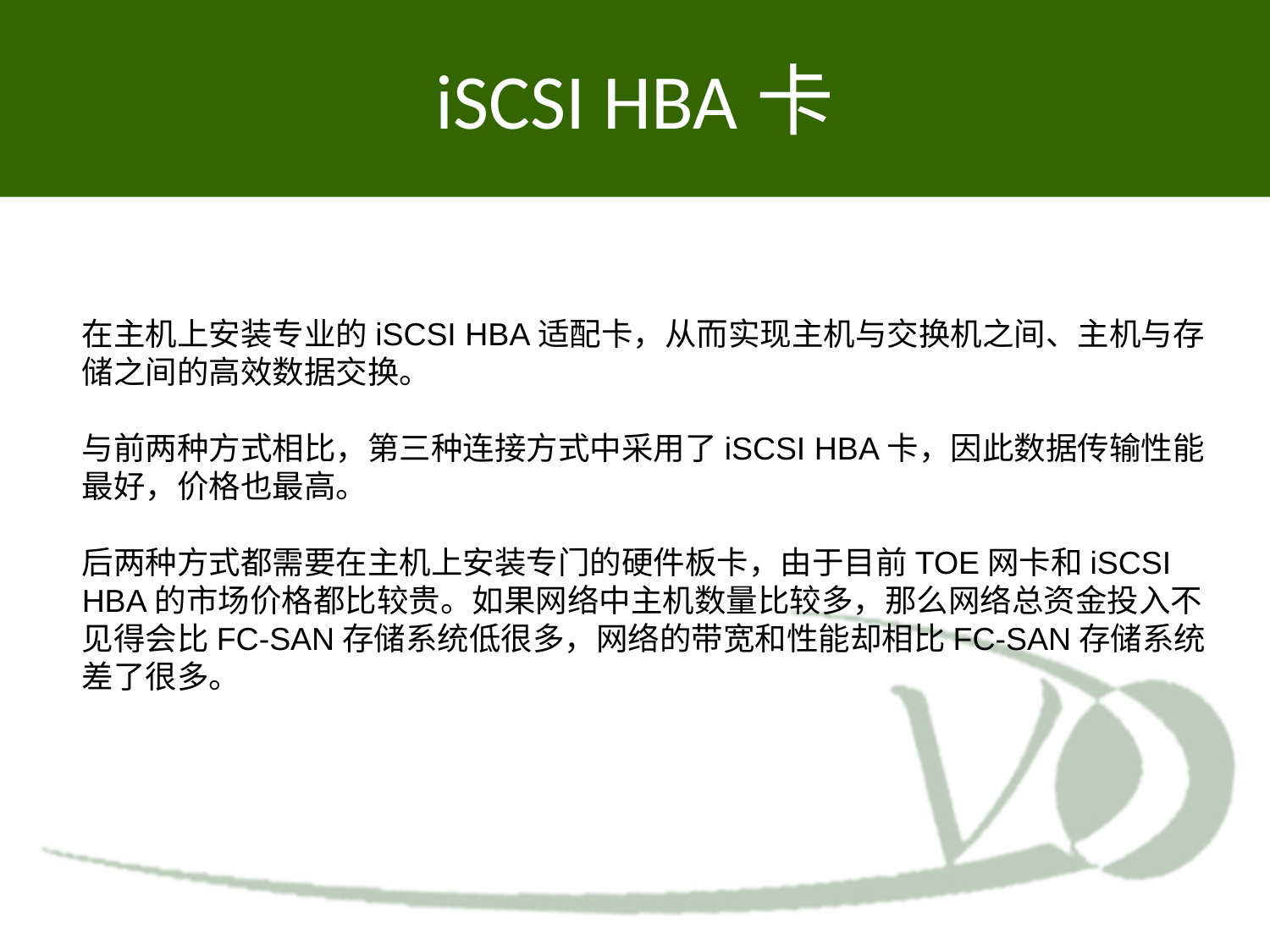

# iSCSI HBA卡
在主机上安装专业的iSCSI HBA适配卡，从而实现主机与交换机之间、主机与存储之间的高效数据交换。

与前两种方式相比，第三种连接方式中采用了iSCSI HBA卡，因此数据传输性能最好，价格也最高。

后两种方式都需要在主机上安装专门的硬件板卡，由于目前TOE网卡和iSCSI HBA的市场价格都比较贵。如果网络中主机数量比较多，那么网络总资金投入不见得会比FC-SAN存储系统低很多，网络的带宽和性能却相比FC-SAN存储系统差了很多。